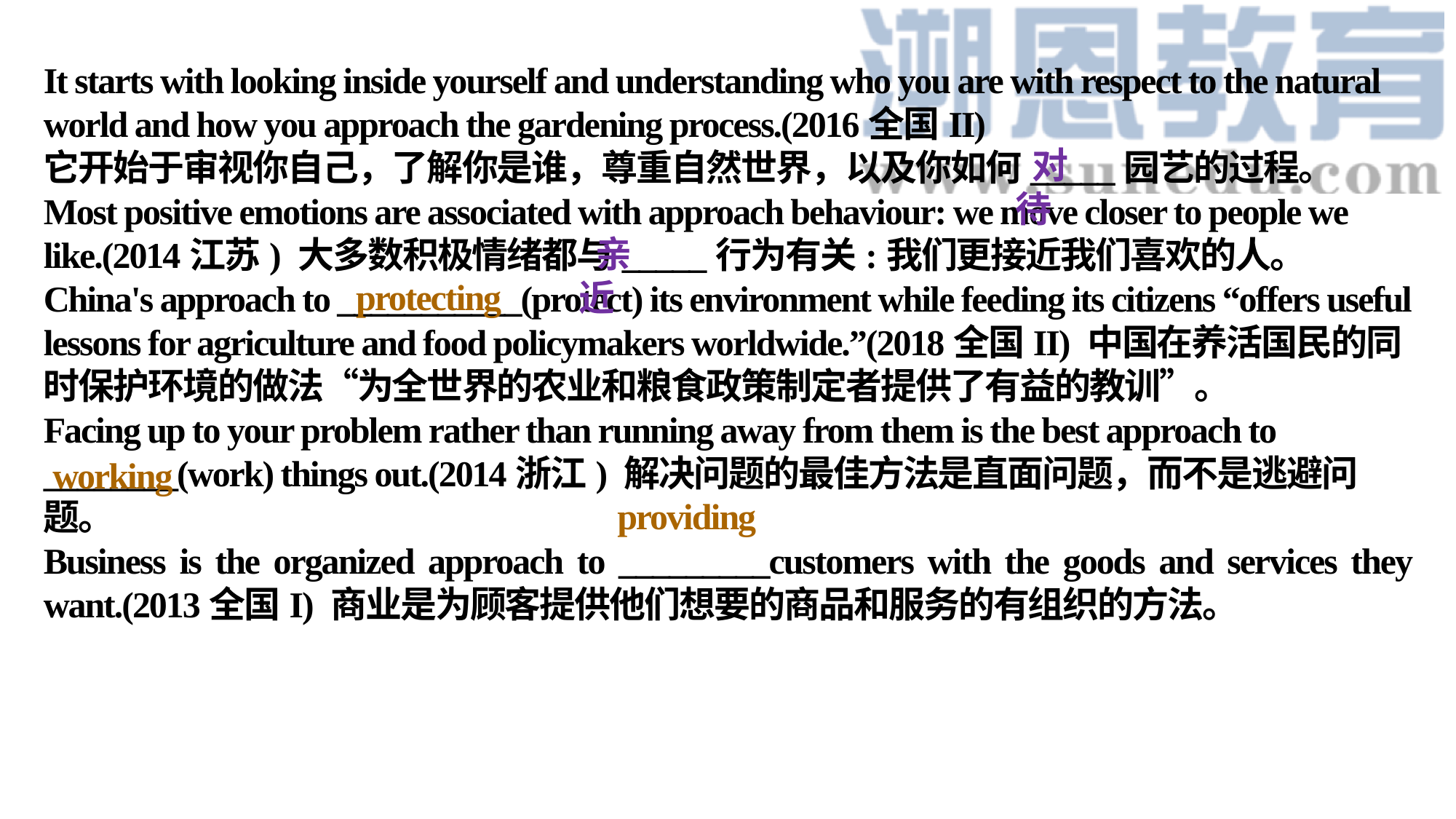

It starts with looking inside yourself and understanding who you are with respect to the natural world and how you approach the gardening process.(2016全国II)它开始于审视你自己，了解你是谁，尊重自然世界，以及你如何_____园艺的过程。Most positive emotions are associated with approach behaviour: we move closer to people we like.(2014江苏) 大多数积极情绪都与_____行为有关:我们更接近我们喜欢的人。China's approach to ___________(protect) its environment while feeding its citizens “offers useful lessons for agriculture and food policymakers worldwide.”(2018全国II) 中国在养活国民的同时保护环境的做法“为全世界的农业和粮食政策制定者提供了有益的教训”。Facing up to your problem rather than running away from them is the best approach to ________(work) things out.(2014浙江) 解决问题的最佳方法是直面问题，而不是逃避问题。Business is the organized approach to _________customers with the goods and services they want.(2013全国I) 商业是为顾客提供他们想要的商品和服务的有组织的方法。
 对待
 亲近
 protecting
 working
 providing